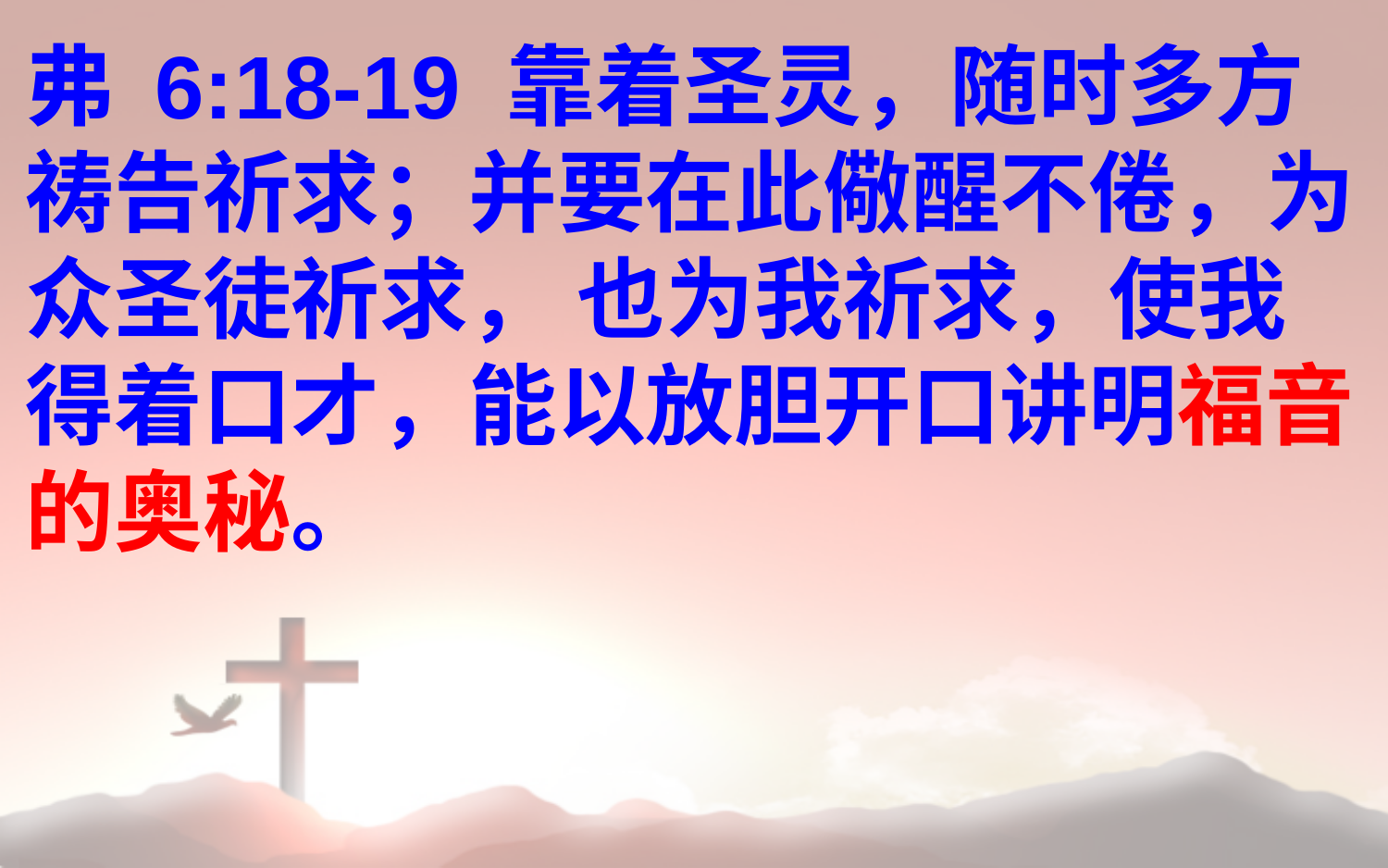

弗 6:18-19 靠着圣灵，随时多方祷告祈求；并要在此儆醒不倦，为众圣徒祈求， 也为我祈求，使我得着口才，能以放胆开口讲明福音的奥秘。